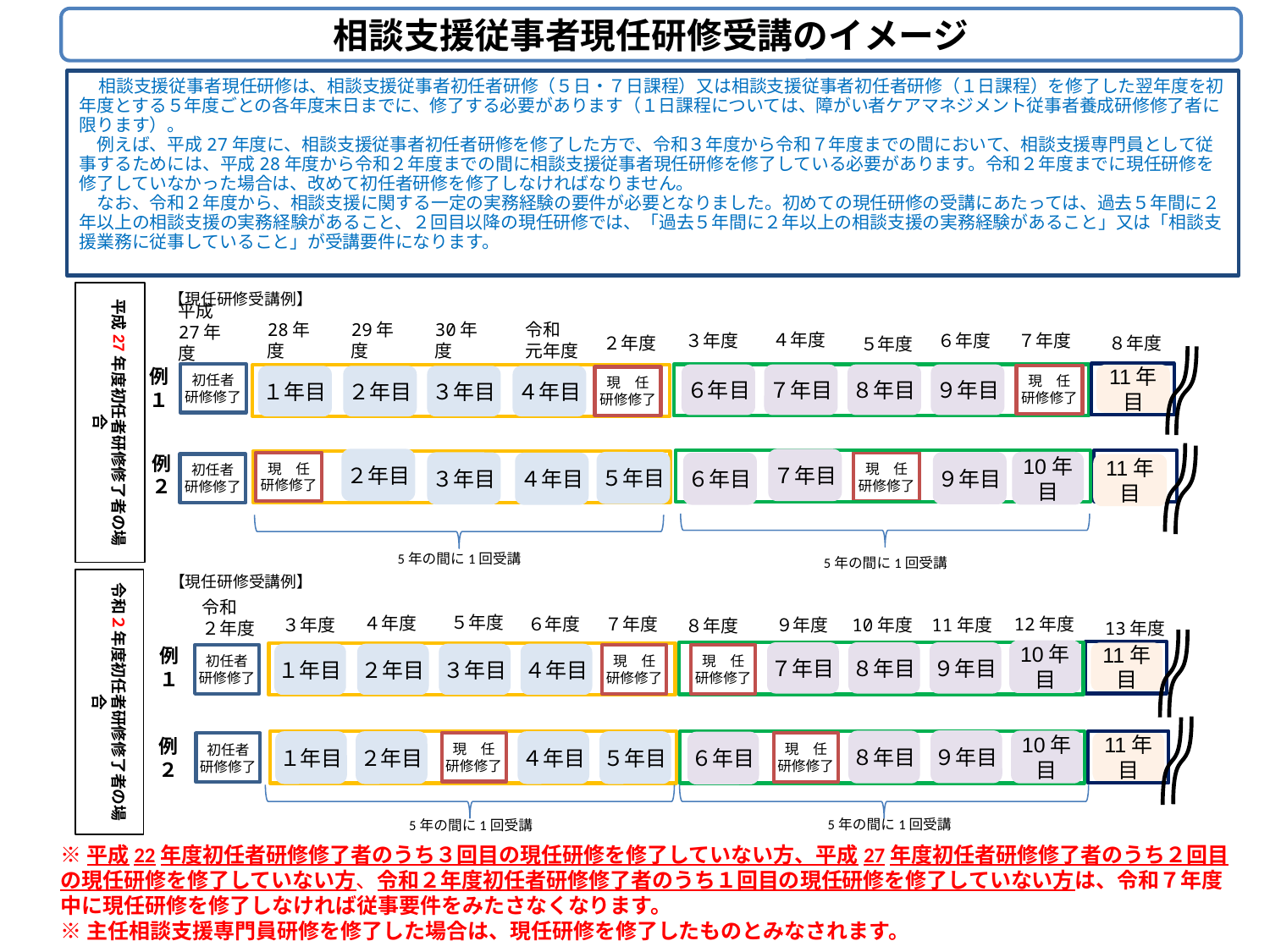

相談支援従事者現任研修受講のイメージ
　相談支援従事者現任研修は、相談支援従事者初任者研修（５日・７日課程）又は相談支援従事者初任者研修（１日課程）を修了した翌年度を初年度とする５年度ごとの各年度末日までに、修了する必要があります（１日課程については、障がい者ケアマネジメント従事者養成研修修了者に限ります）。
　例えば、平成27年度に、相談支援従事者初任者研修を修了した方で、令和３年度から令和７年度までの間において、相談支援専門員として従事するためには、平成28年度から令和２年度までの間に相談支援従事者現任研修を修了している必要があります。令和２年度までに現任研修を修了していなかった場合は、改めて初任者研修を修了しなければなりません。
　なお、令和２年度から、相談支援に関する一定の実務経験の要件が必要となりました。初めての現任研修の受講にあたっては、過去５年間に２年以上の相談支援の実務経験があること、２回目以降の現任研修では、「過去５年間に２年以上の相談支援の実務経験があること」又は「相談支援業務に従事していること」が受講要件になります。

平成27年度初任者研修修了者の場合
【現任研修受講例】
７年度
６年度
平成
27年度
４年度
28年度
29年度
30年度
３年度

初任者
研修修了
６年目
７年目
８年目
９年目
11年目

現　任
研修修了
１年目
２年目
３年目
４年目
例１
現　任
研修修了
７年目
２年目

５年目
10年目
９年目
３年目
現　任
研修修了
４年目
６年目
例２
11年目
初任者
研修修了
5年の間に1回受講
5年の間に1回受講
現　任
研修修了

８年度
５年度
令和
元年度
２年度
【現任研修受講例】
令和２年度初任者研修修了者の場合
12年度
７年度
６年度
10年度
11年度
９年度
８年度
令和
２年度

４年度
３年度
10年目
７年目
８年目
９年目
11年目
１年目
２年目
３年目
４年目
初任者
研修修了
現　任
研修修了
現　任
研修修了
例１
９年目
８年目
10年目

１年目
２年目
４年目
５年目
６年目
11年目
現　任
研修修了
現　任
研修修了
初任者
研修修了
例２
5年の間に1回受講
5年の間に1回受講

５年度
13年度
※平成22年度初任者研修修了者のうち３回目の現任研修を修了していない方、平成27年度初任者研修修了者のうち２回目の現任研修を修了していない方、令和２年度初任者研修修了者のうち１回目の現任研修を修了していない方は、令和７年度中に現任研修を修了しなければ従事要件をみたさなくなります。
※主任相談支援専門員研修を修了した場合は、現任研修を修了したものとみなされます。